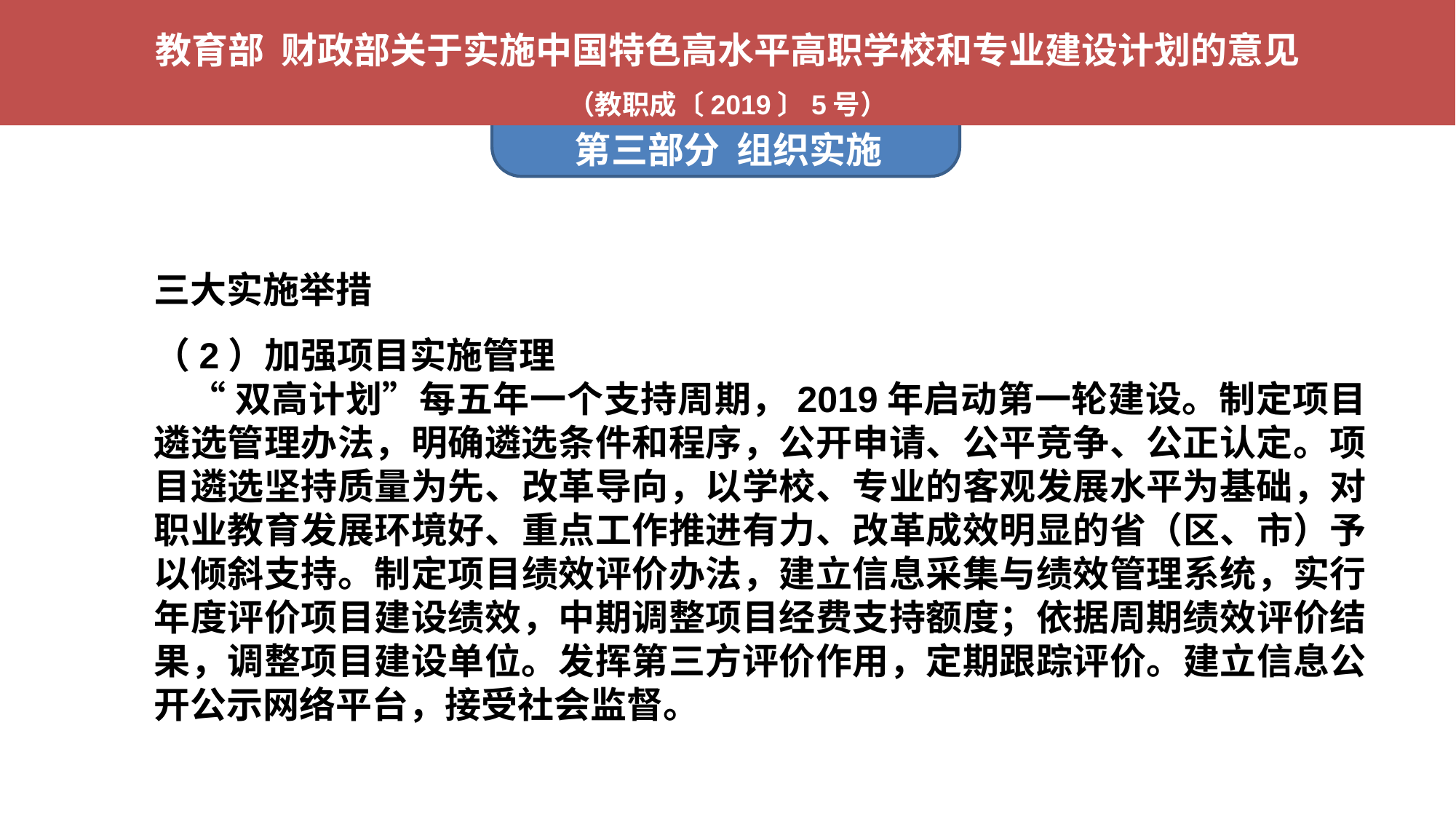

教育部  财政部关于实施中国特色高水平高职学校和专业建设计划的意见
（教职成〔2019〕5号）

第三部分  组织实施
三大实施举措
（2）加强项目实施管理
    “双高计划”每五年一个支持周期，2019年启动第一轮建设。制定项目遴选管理办法，明确遴选条件和程序，公开申请、公平竞争、公正认定。项目遴选坚持质量为先、改革导向，以学校、专业的客观发展水平为基础，对职业教育发展环境好、重点工作推进有力、改革成效明显的省（区、市）予以倾斜支持。制定项目绩效评价办法，建立信息采集与绩效管理系统，实行年度评价项目建设绩效，中期调整项目经费支持额度；依据周期绩效评价结果，调整项目建设单位。发挥第三方评价作用，定期跟踪评价。建立信息公开公示网络平台，接受社会监督。